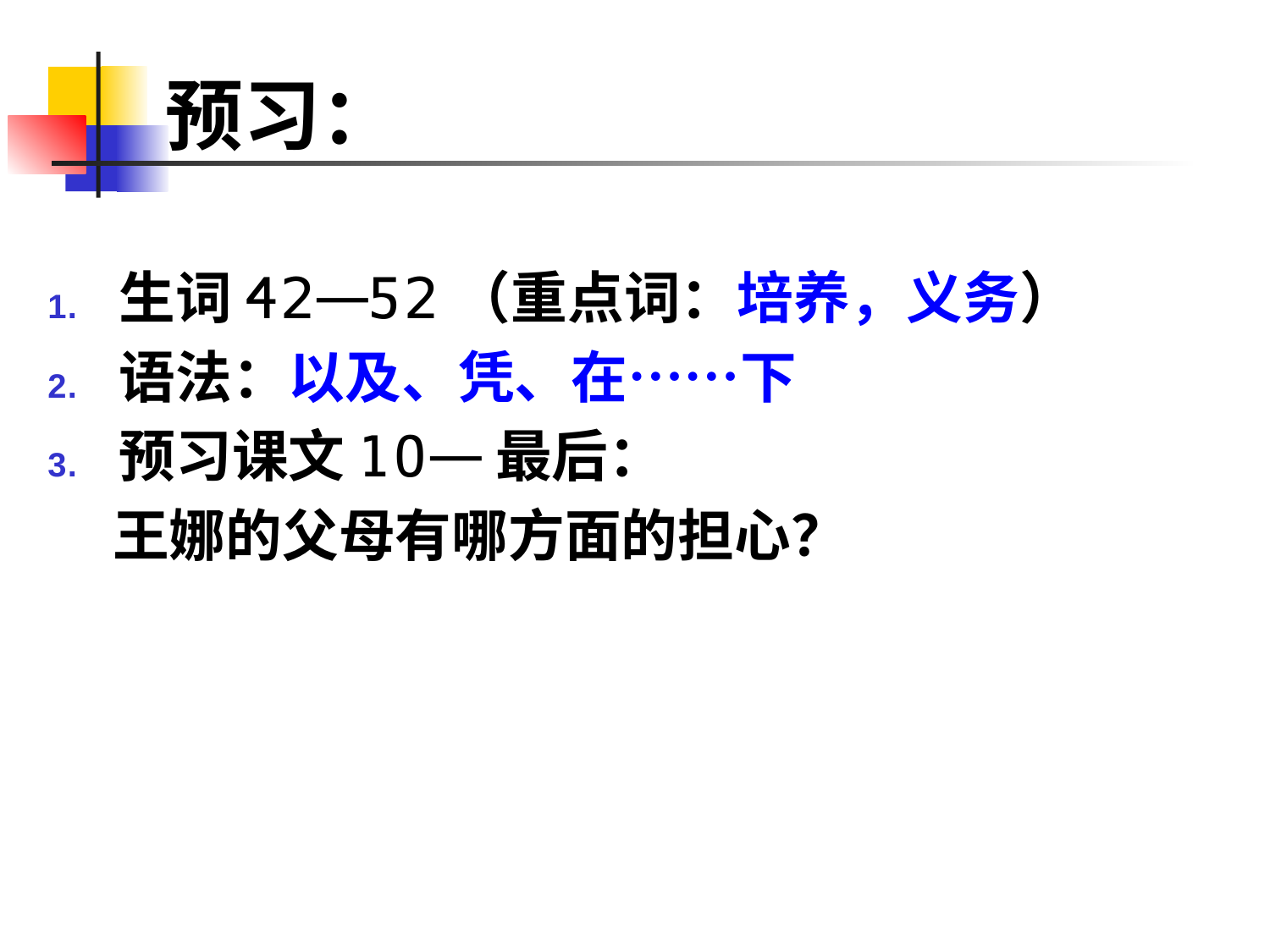

# 预习：
生词42—52（重点词：培养，义务）
语法：以及、凭、在……下
预习课文10—最后：
    王娜的父母有哪方面的担心？